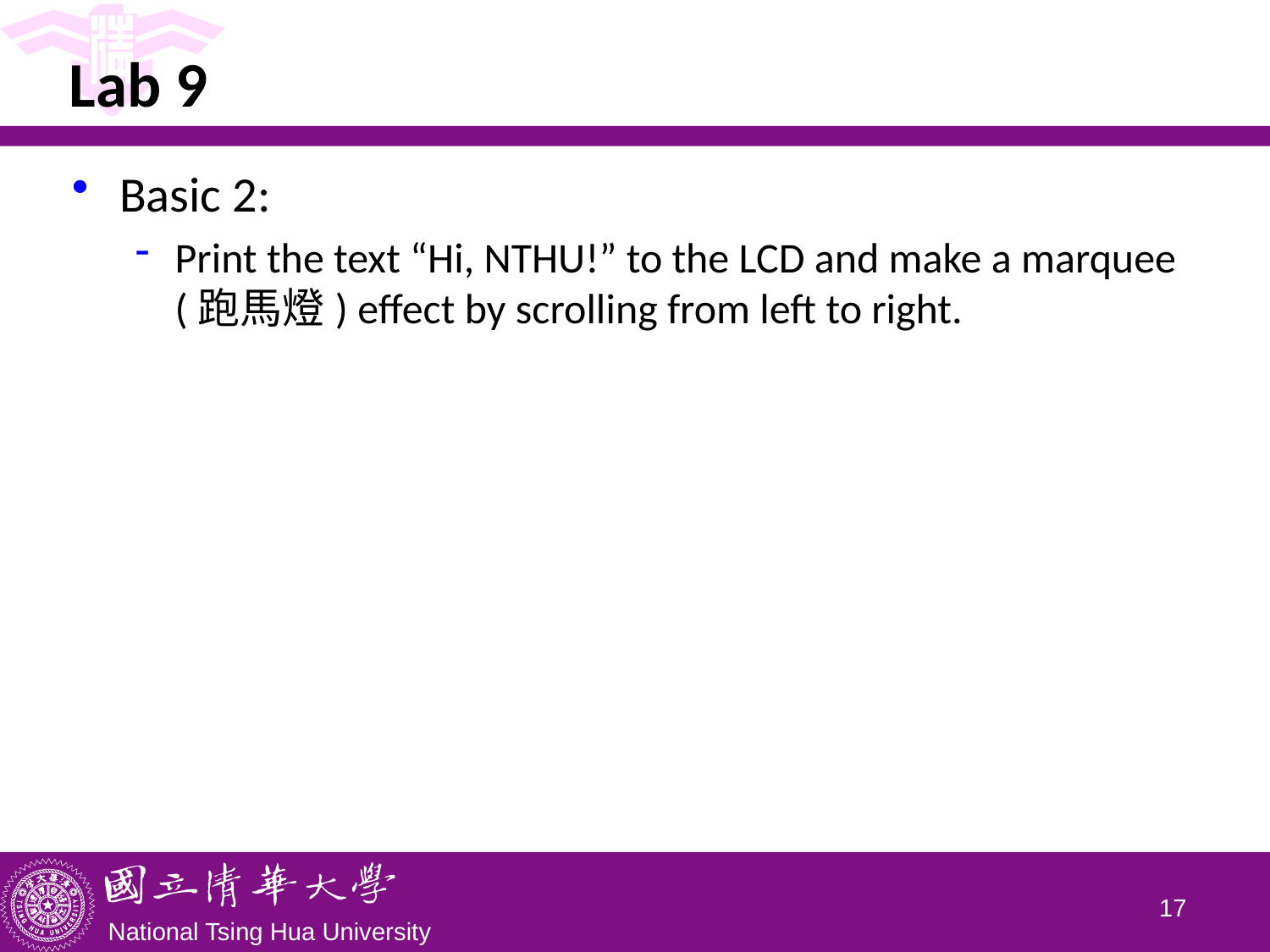

# Lab 9
Basic 2:
Print the text “Hi, NTHU!” to the LCD and make a marquee (跑馬燈) effect by scrolling from left to right.

17